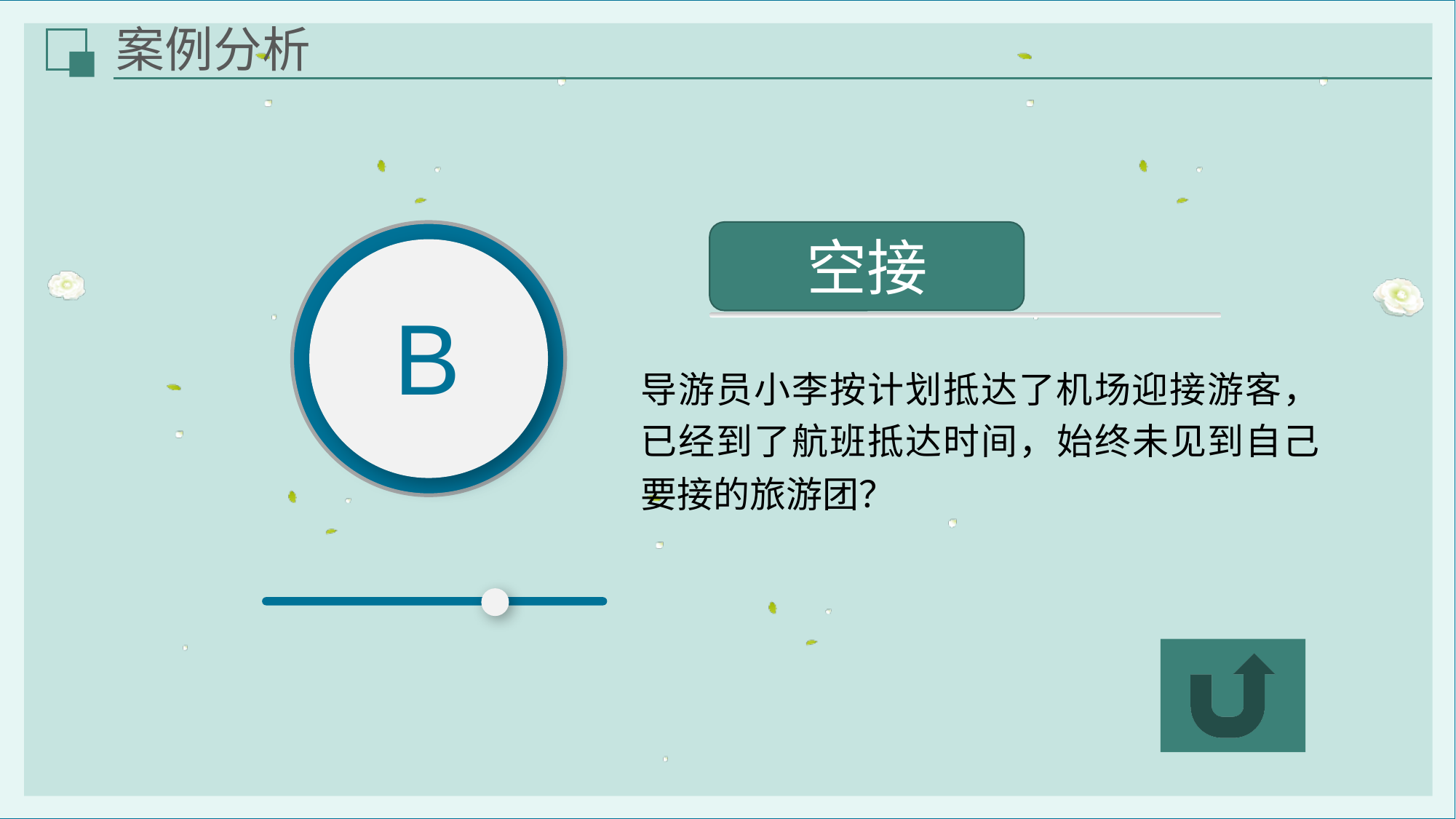

案例分析
空接

B

导游员小李按计划抵达了机场迎接游客，已经到了航班抵达时间，始终未见到自己要接的旅游团？